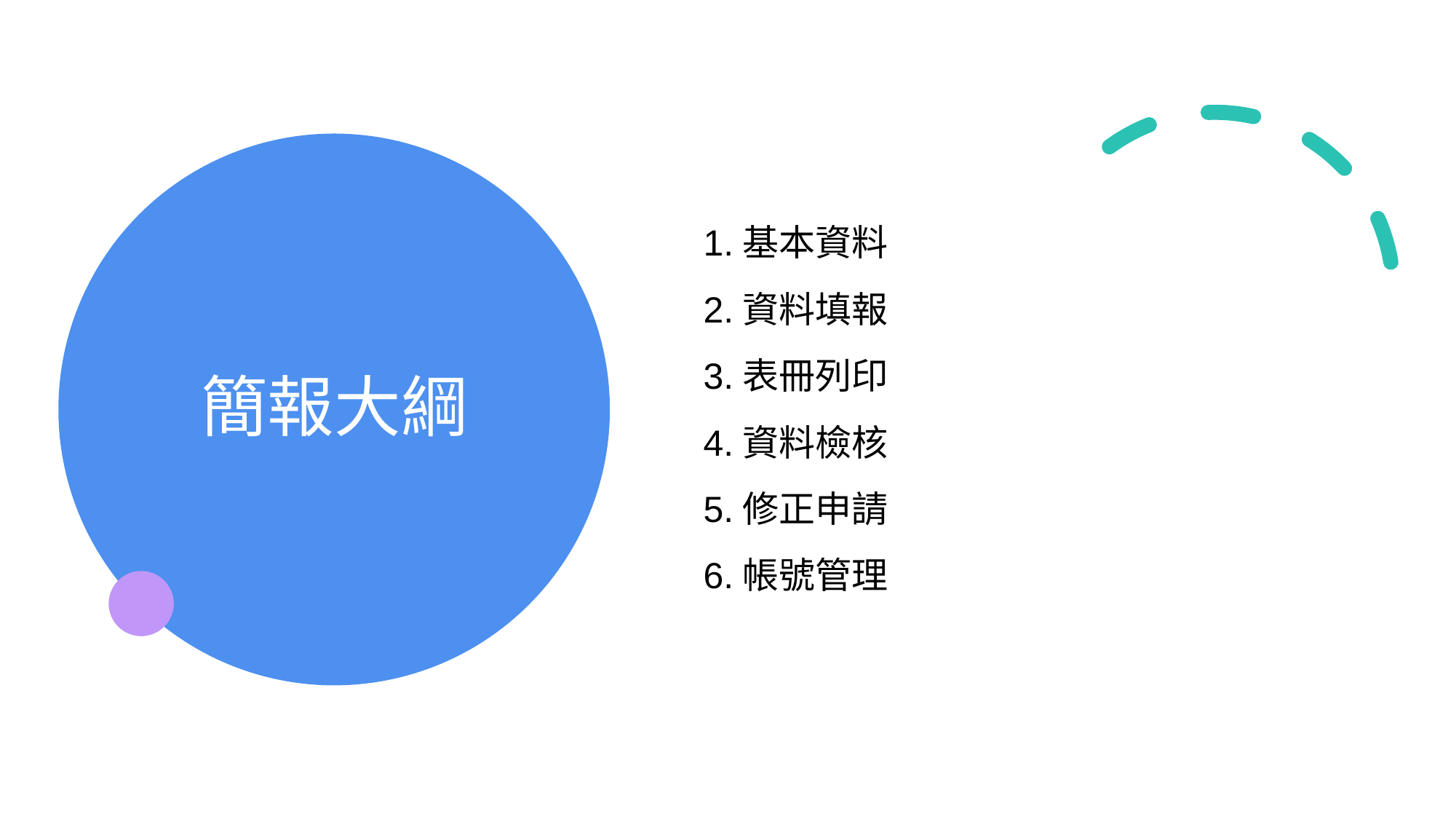

1.基本資料
2.資料填報
3.表冊列印
4.資料檢核
5.修正申請
6.帳號管理
# 簡報大綱